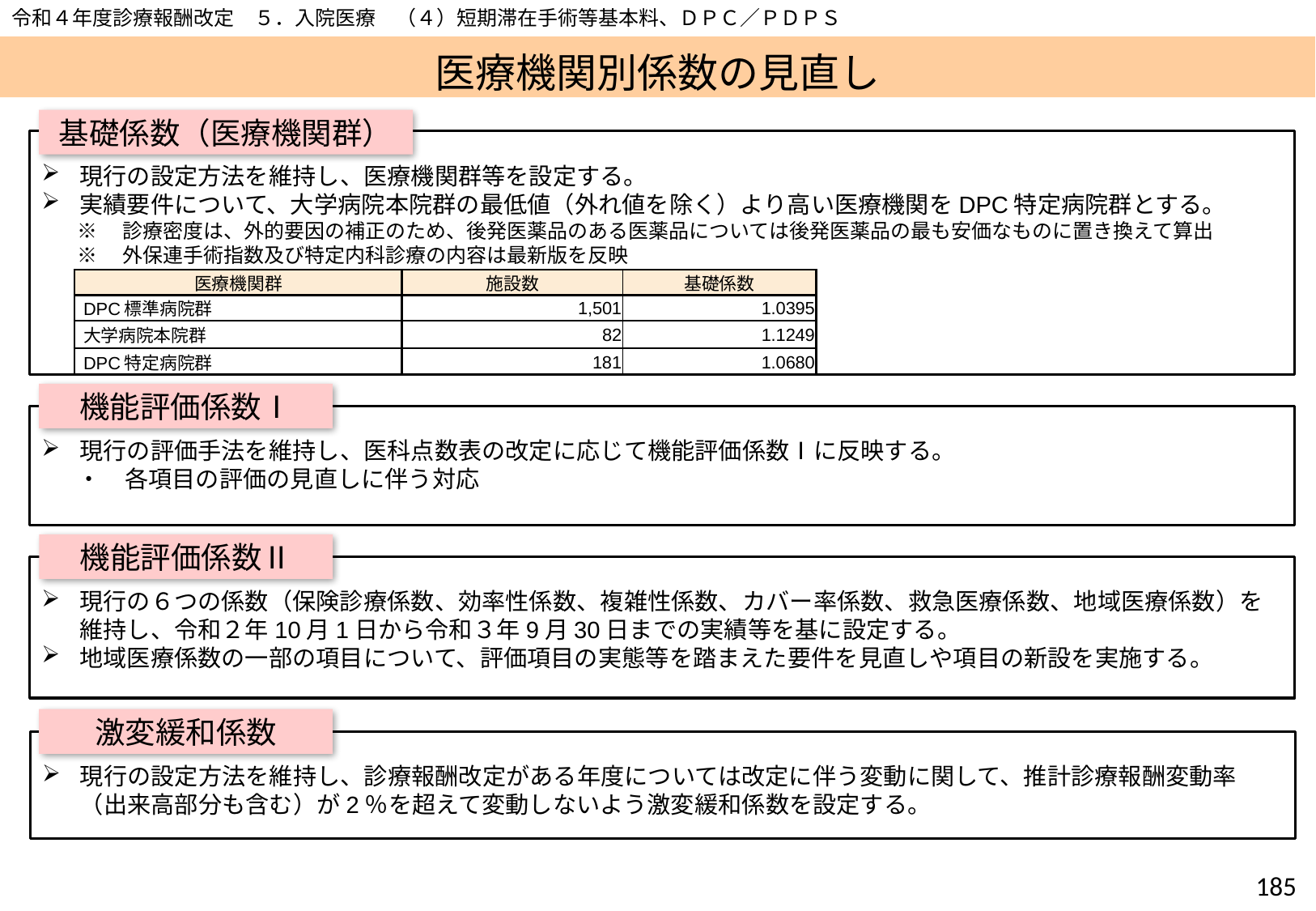

令和４年度診療報酬改定　５．入院医療　（４）短期滞在手術等基本料、ＤＰＣ／ＰＤＰＳ
# 医療機関別係数の見直し
基礎係数（医療機関群）

現行の設定方法を維持し、医療機関群等を設定する。
実績要件について、大学病院本院群の最低値（外れ値を除く）より高い医療機関をDPC特定病院群とする。
※　診療密度は、外的要因の補正のため、後発医薬品のある医薬品については後発医薬品の最も安価なものに置き換えて算出
※　外保連手術指数及び特定内科診療の内容は最新版を反映
| 医療機関群 | 施設数 | 基礎係数 |
| --- | --- | --- |
| DPC標準病院群 | 1,501 | 1.0395 |
| 大学病院本院群 | 82 | 1.1249 |
| DPC特定病院群 | 181 | 1.0680 |
機能評価係数Ⅰ

現行の評価手法を維持し、医科点数表の改定に応じて機能評価係数Ⅰに反映する。
・　各項目の評価の見直しに伴う対応
機能評価係数Ⅱ

現行の６つの係数（保険診療係数、効率性係数、複雑性係数、カバー率係数、救急医療係数、地域医療係数）を維持し、令和２年10月1日から令和３年9月30日までの実績等を基に設定する。
地域医療係数の一部の項目について、評価項目の実態等を踏まえた要件を見直しや項目の新設を実施する。
激変緩和係数

現行の設定方法を維持し、診療報酬改定がある年度については改定に伴う変動に関して、推計診療報酬変動率（出来高部分も含む）が2％を超えて変動しないよう激変緩和係数を設定する。
185